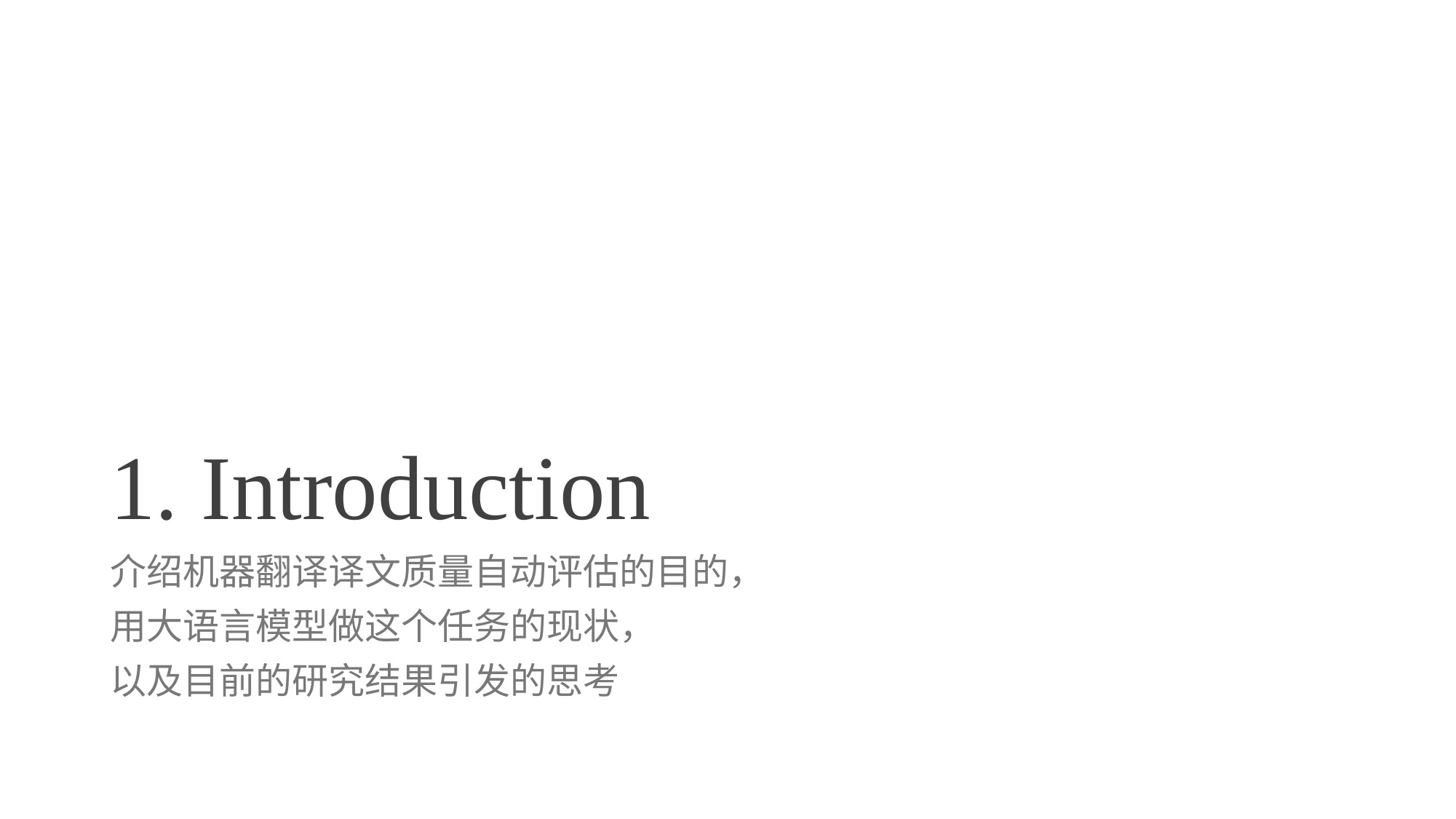

# 1. Introduction
介绍机器翻译译文质量自动评估的目的，
用大语言模型做这个任务的现状，
以及目前的研究结果引发的思考